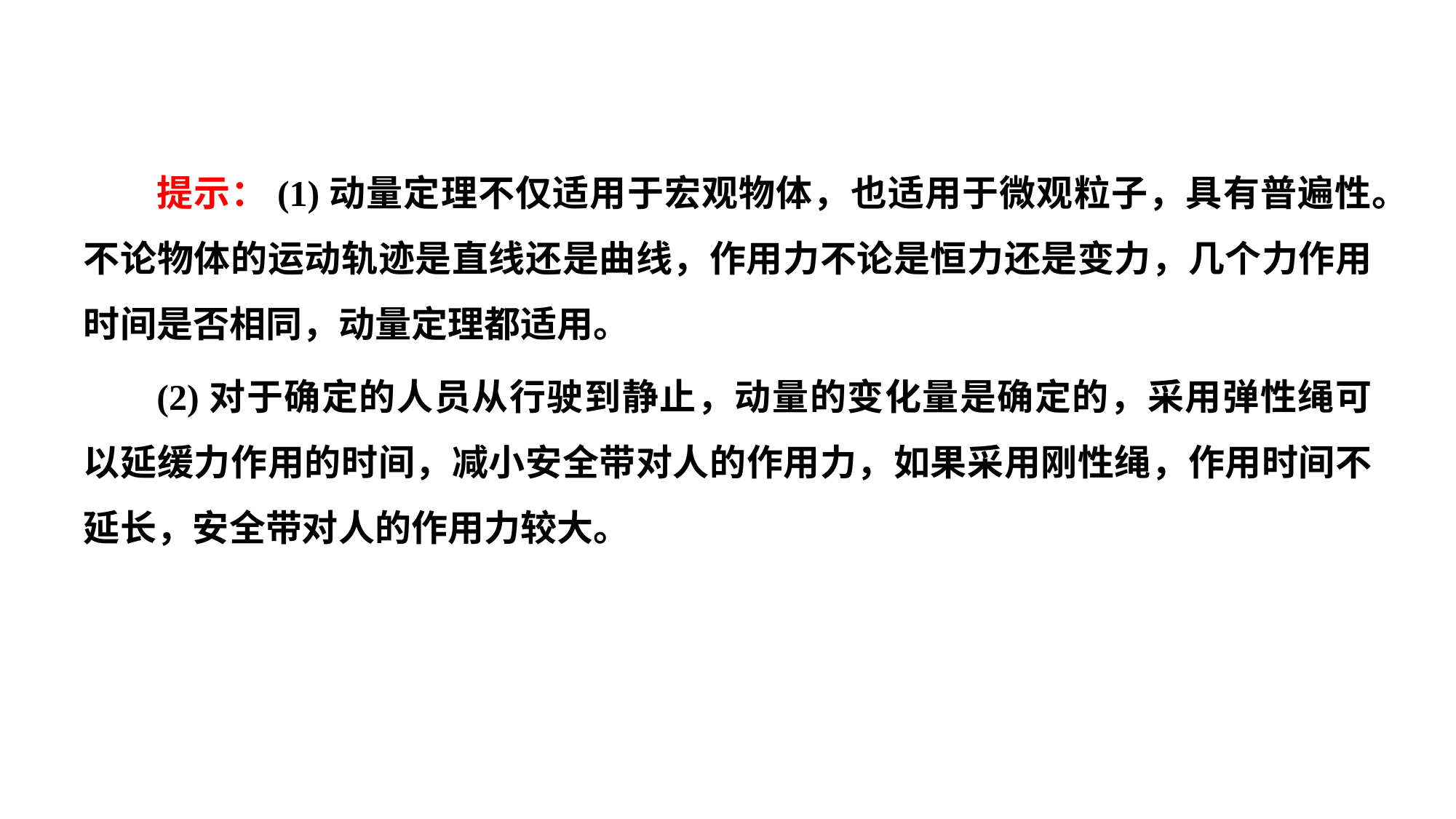

提示：(1)动量定理不仅适用于宏观物体，也适用于微观粒子，具有普遍性。不论物体的运动轨迹是直线还是曲线，作用力不论是恒力还是变力，几个力作用时间是否相同，动量定理都适用。
(2)对于确定的人员从行驶到静止，动量的变化量是确定的，采用弹性绳可以延缓力作用的时间，减小安全带对人的作用力，如果采用刚性绳，作用时间不延长，安全带对人的作用力较大。